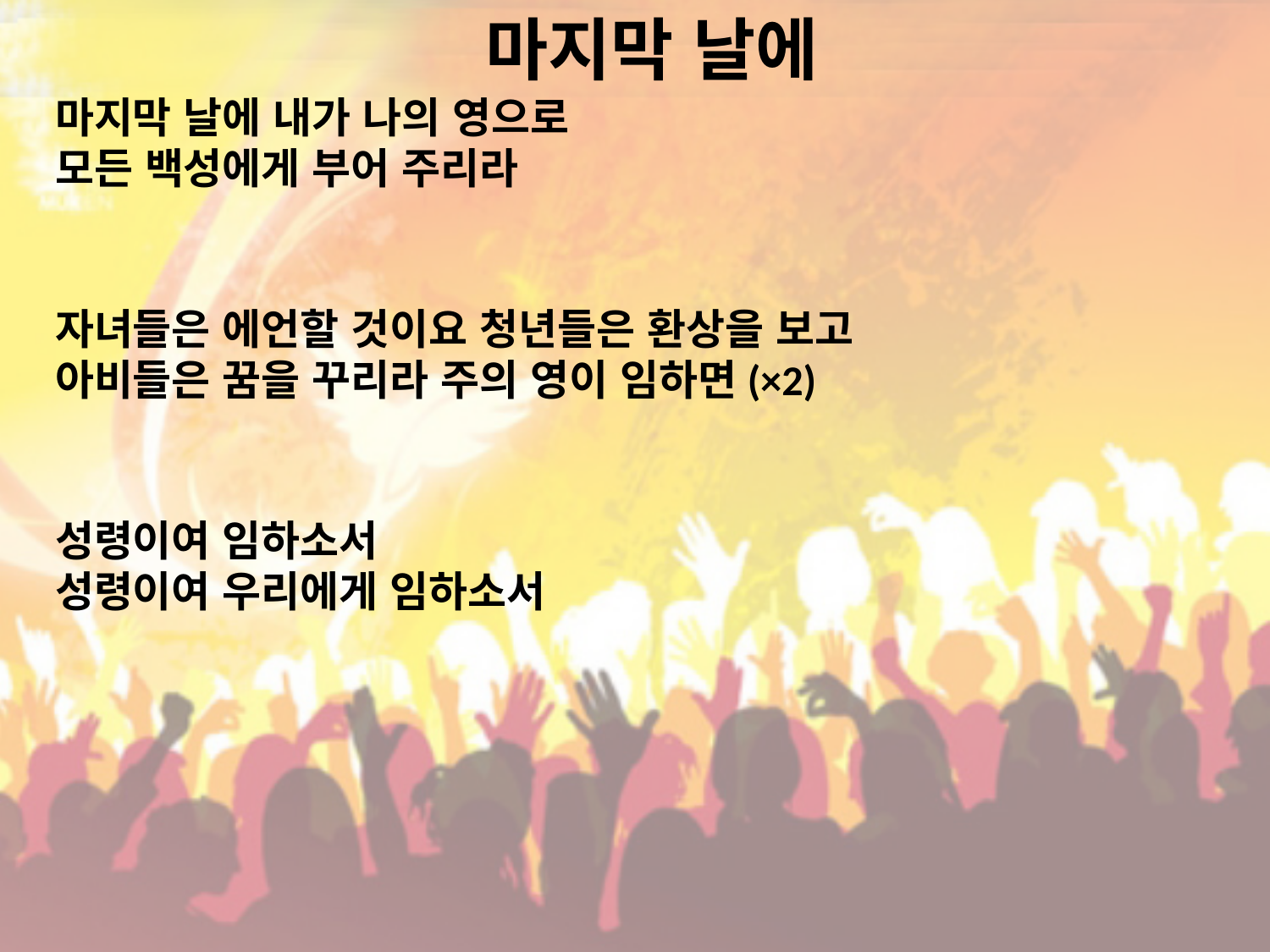

# 마지막 날에
마지막 날에 내가 나의 영으로
모든 백성에게 부어 주리라
자녀들은 에언할 것이요 청년들은 환상을 보고
아비들은 꿈을 꾸리라 주의 영이 임하면(×2)
성령이여 임하소서
성령이여 우리에게 임하소서